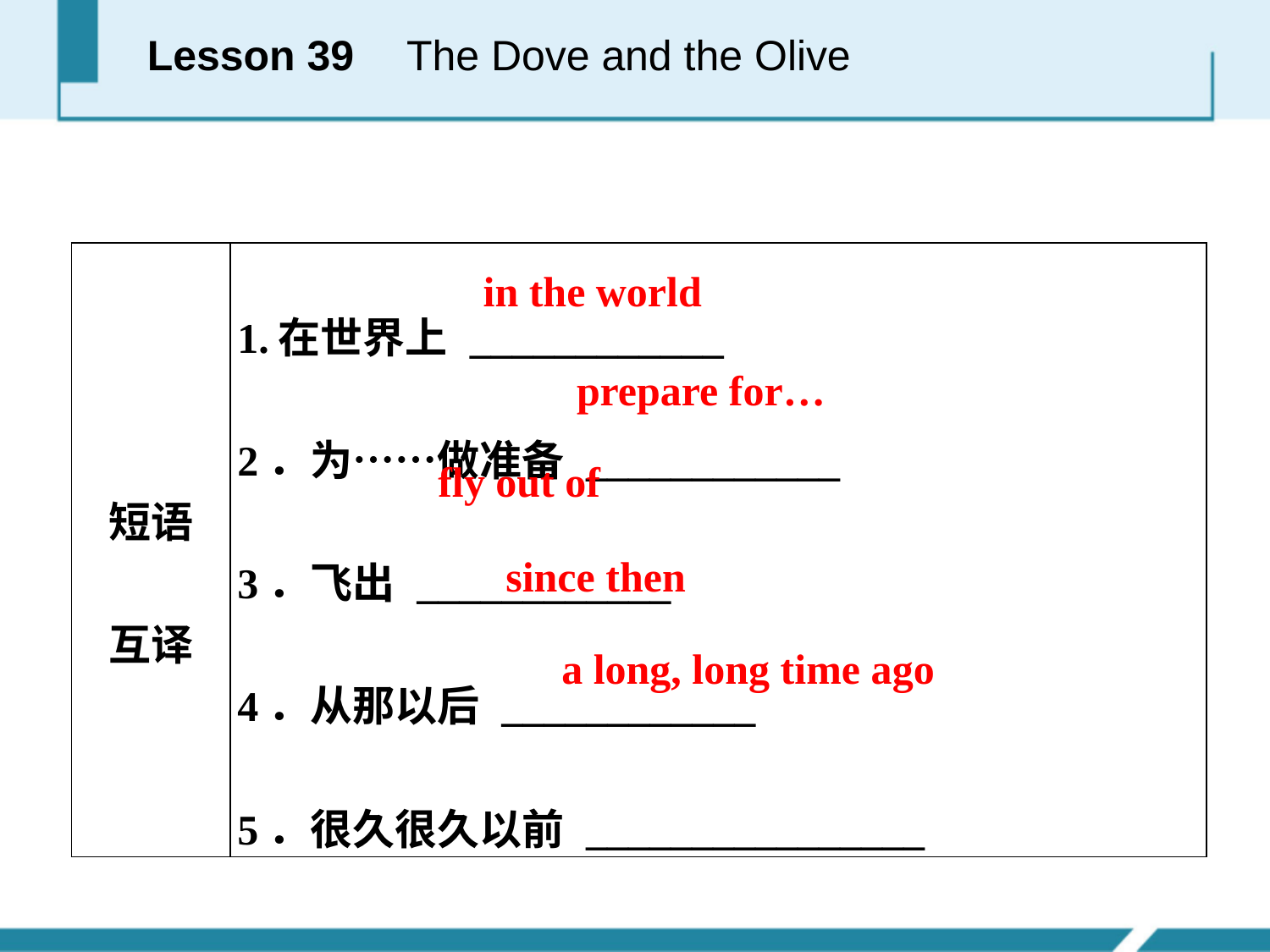

Lesson 39 　The Dove and the Olive
| 短语 互译 | 1.在世界上 \_\_\_\_\_\_\_\_\_\_\_\_ 2．为……做准备 \_\_\_\_\_\_\_\_\_\_\_\_ 3．飞出 \_\_\_\_\_\_\_\_\_\_\_\_ 4．从那以后 \_\_\_\_\_\_\_\_\_\_\_\_ 5．很久很久以前 \_\_\_\_\_\_\_\_\_\_\_\_\_\_\_\_ |
| --- | --- |
in the world
prepare for…
fly out of
since then
a long, long time ago